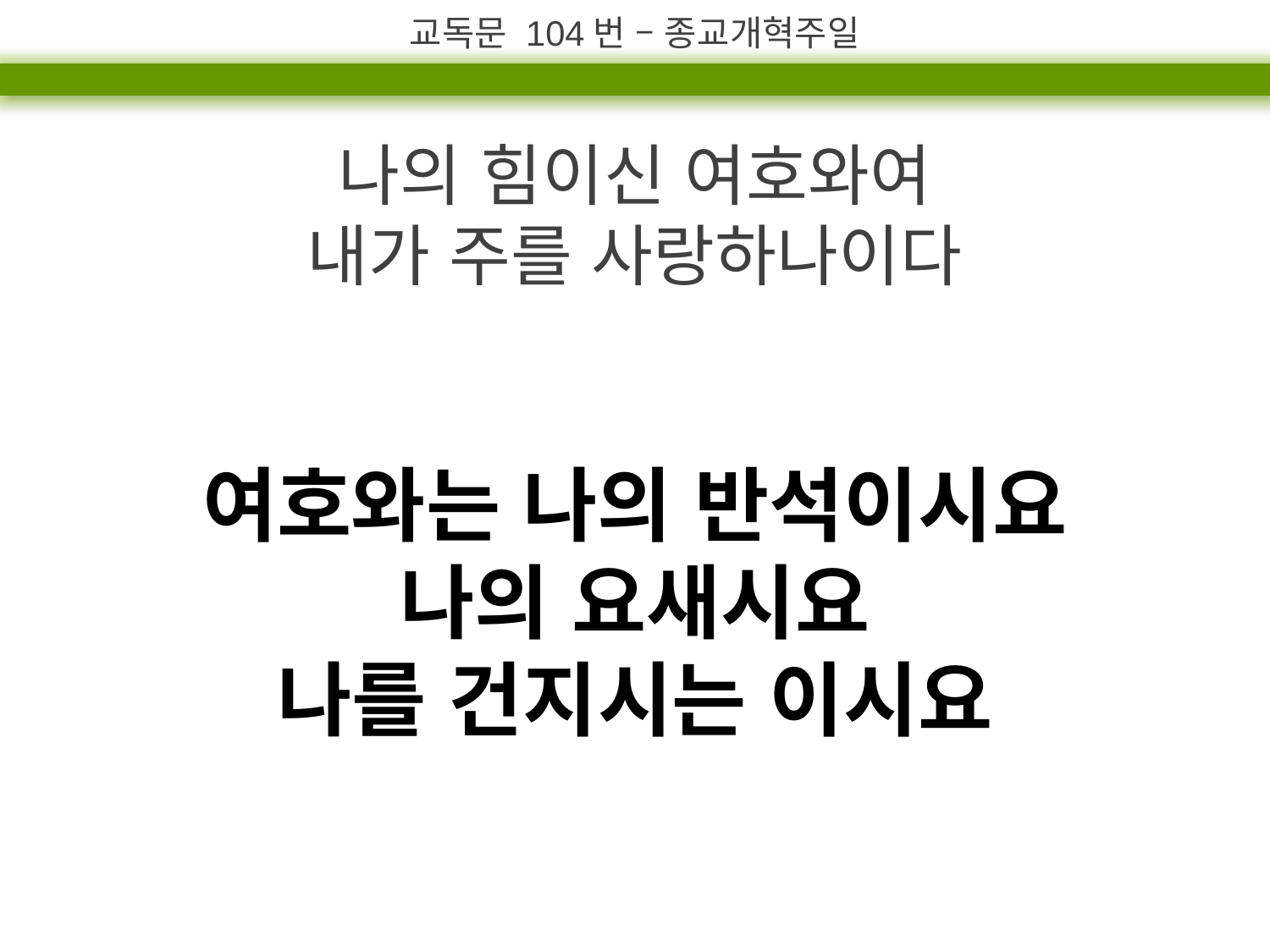

교독문 104번 – 종교개혁주일

나의 힘이신 여호와여
내가 주를 사랑하나이다
여호와는 나의 반석이시요
나의 요새시요
나를 건지시는 이시요